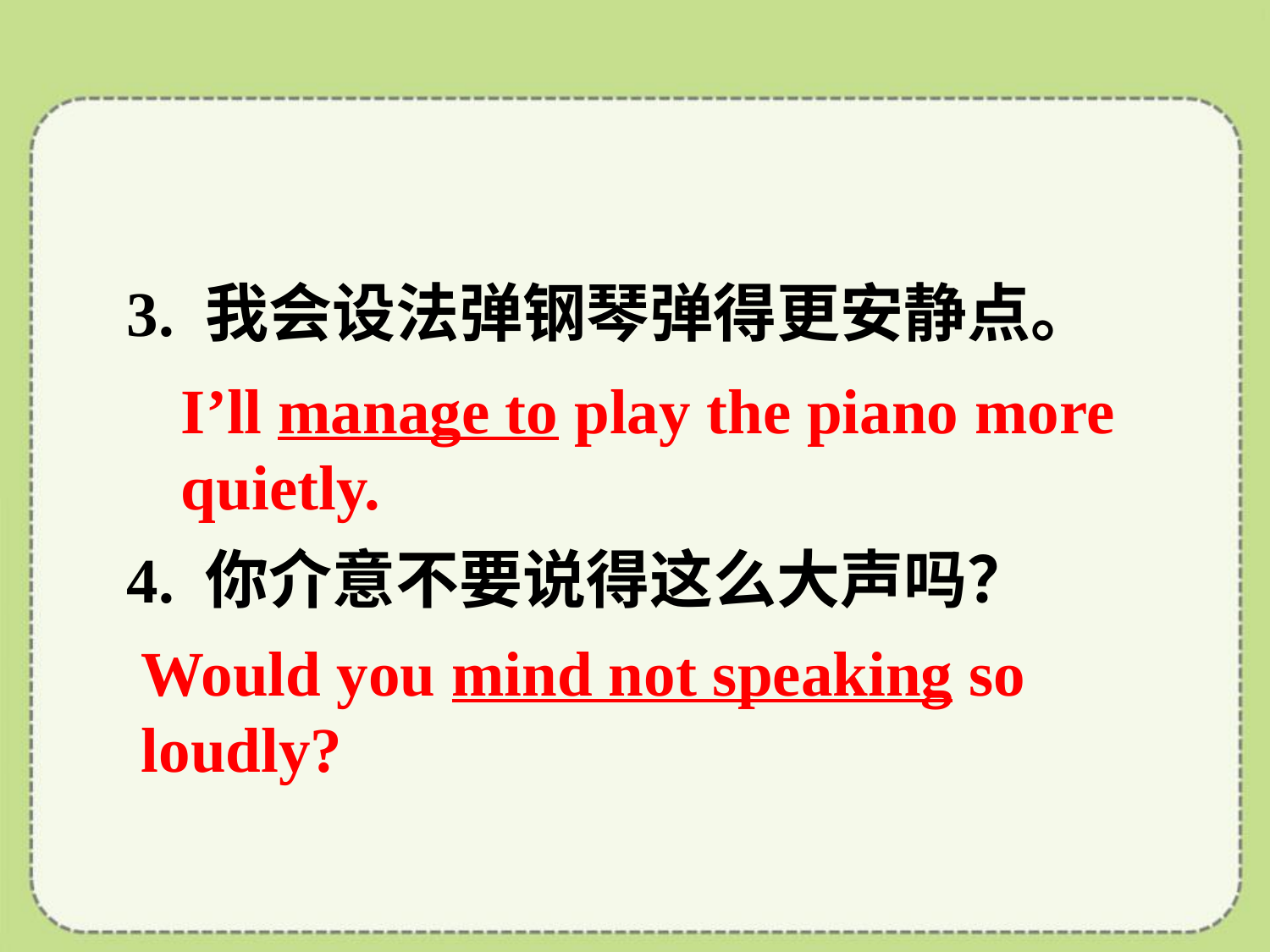

3. 我会设法弹钢琴弹得更安静点。

4. 你介意不要说得这么大声吗？

I’ll manage to play the piano more quietly.
Would you mind not speaking so loudly?